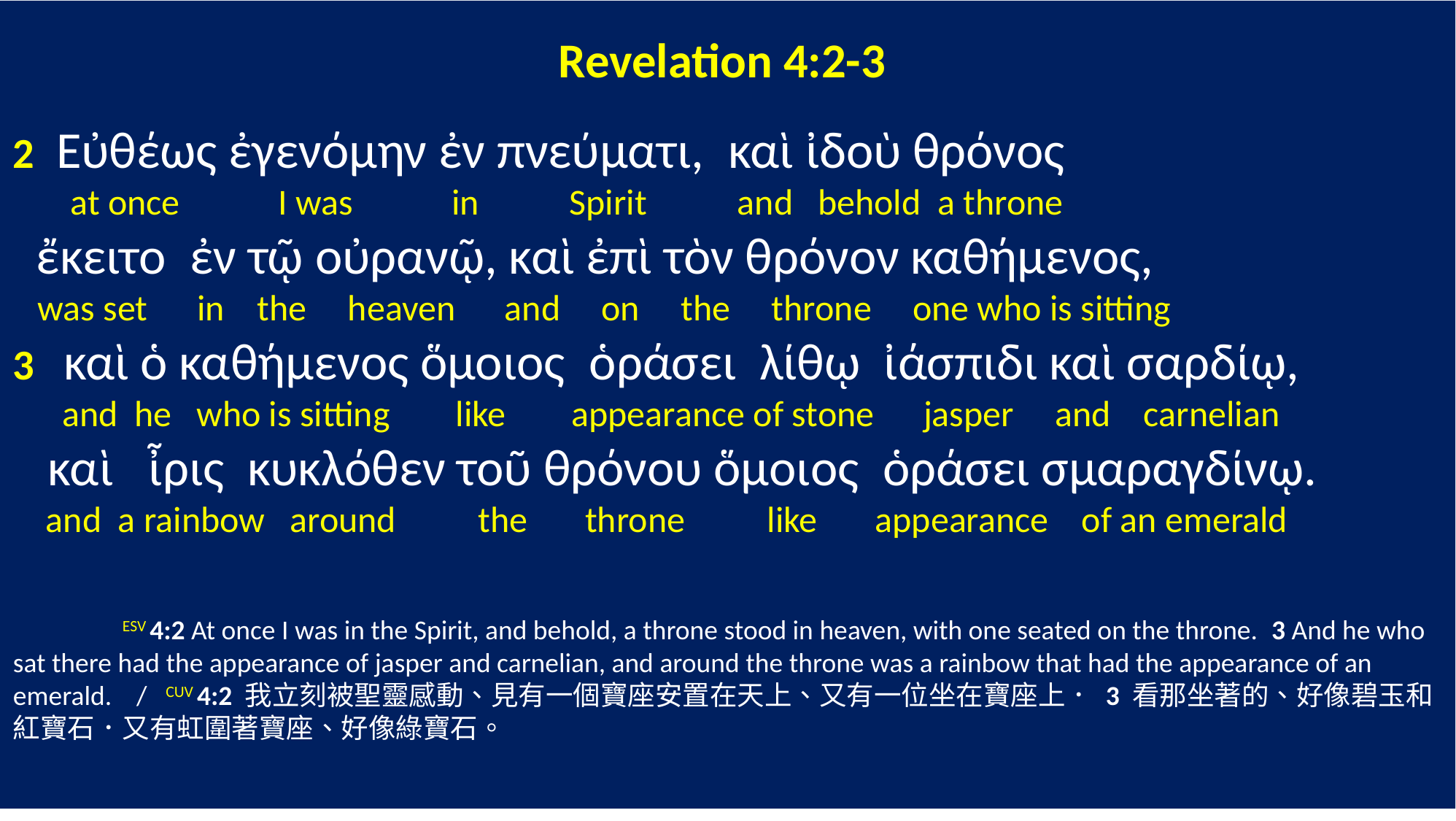

Revelation 4:2-3

2  Εὐθέως ἐγενόμην ἐν πνεύματι,  καὶ ἰδοὺ θρόνος
       at once            I was            in           Spirit           and   behold  a throne
  ἔκειτο  ἐν τῷ οὐρανῷ, καὶ ἐπὶ τὸν θρόνον καθήμενος,
   was set      in    the     heaven      and     on     the     throne     one who is sitting
3   καὶ ὁ καθήμενος ὅμοιος  ὁράσει  λίθῳ  ἰάσπιδι καὶ σαρδίῳ,
      and  he   who is sitting        like        appearance of stone      jasper     and    carnelian
   καὶ   ἶρις  κυκλόθεν τοῦ θρόνου ὅμοιος  ὁράσει σμαραγδίνῳ.
    and  a rainbow   around          the       throne          like       appearance    of an emerald

	ESV 4:2 At once I was in the Spirit, and behold, a throne stood in heaven, with one seated on the throne.  3 And he who sat there had the appearance of jasper and carnelian, and around the throne was a rainbow that had the appearance of an emerald.    /   CUV 4:2 我立刻被聖靈感動、見有一個寶座安置在天上、又有一位坐在寶座上． 3 看那坐著的、好像碧玉和紅寶石．又有虹圍著寶座、好像綠寶石。